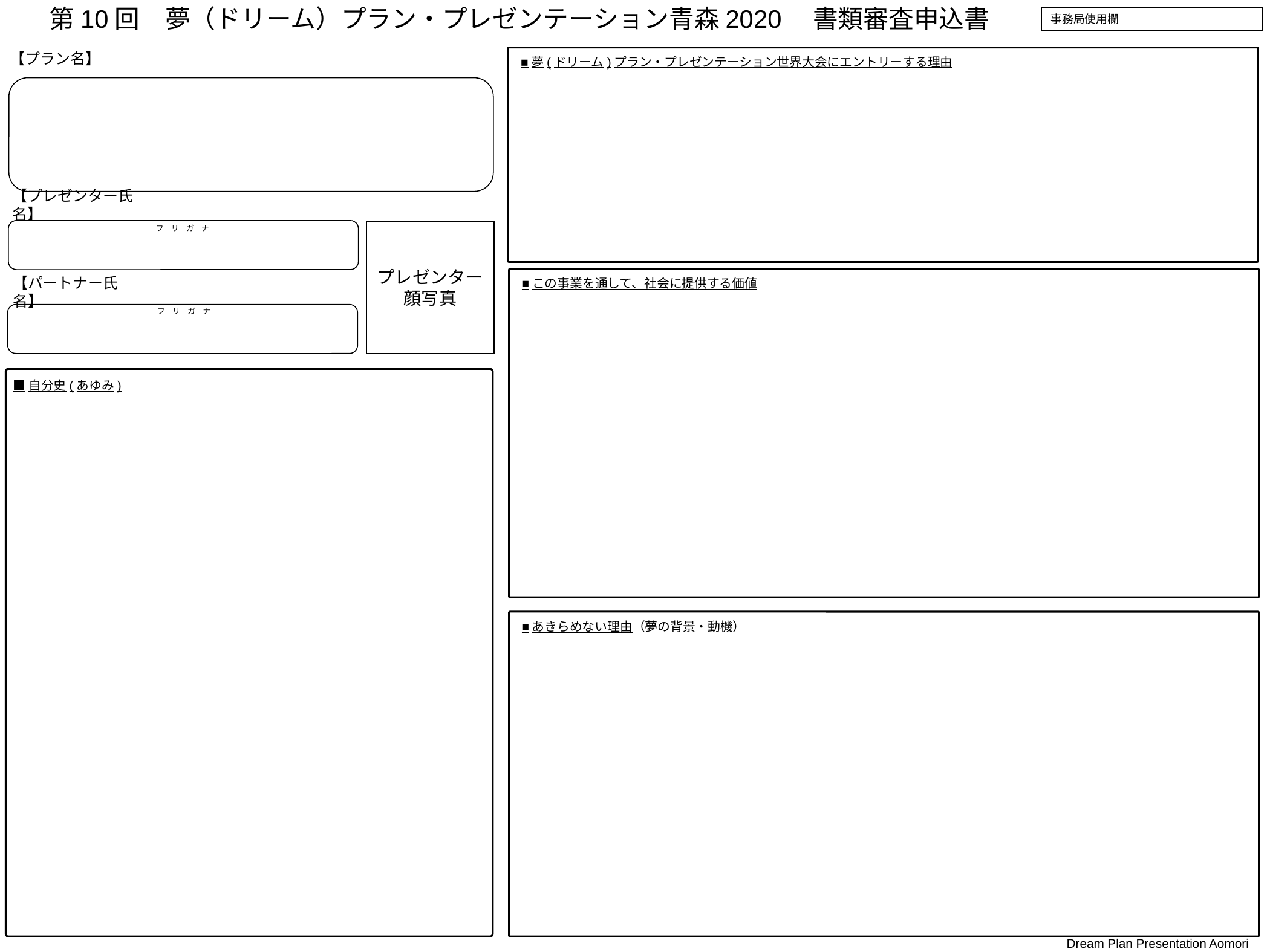

第10回　夢（ドリーム）プラン・プレゼンテーション青森2020　書類審査申込書
事務局使用欄
【プラン名】

■夢(ドリーム)プラン・プレゼンテーション世界大会にエントリーする理由

# 【プレゼンター氏名】
フ　リ　ガ　ナ

プレゼンター
顔写真

■この事業を通して、社会に提供する価値
【パートナー氏名】
フ　リ　ガ　ナ

■自分史(あゆみ)

■あきらめない理由（夢の背景・動機）
Dream Plan Presentation Aomori